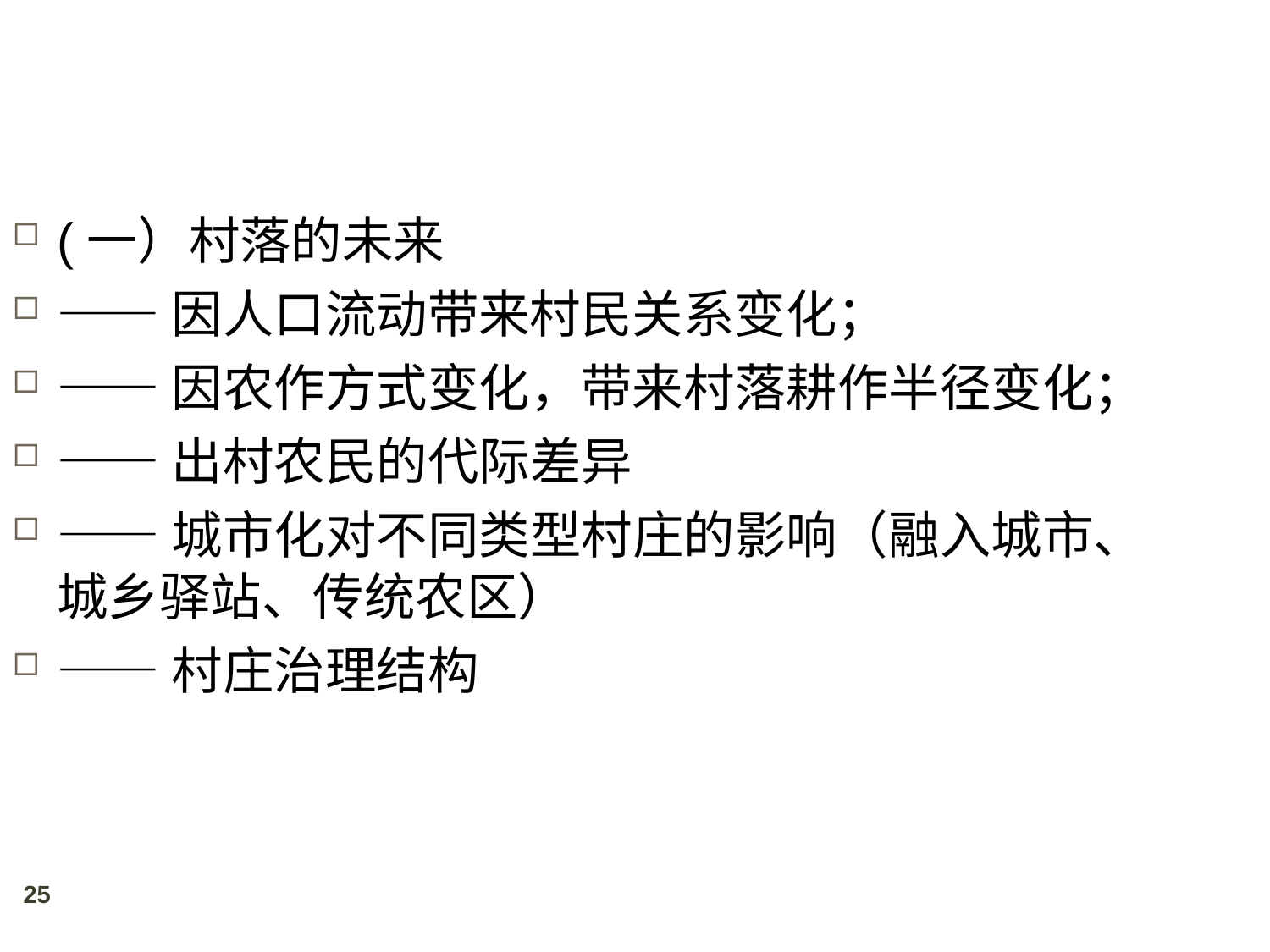

(一）村落的未来
——因人口流动带来村民关系变化；
——因农作方式变化，带来村落耕作半径变化；
——出村农民的代际差异
——城市化对不同类型村庄的影响（融入城市、城乡驿站、传统农区）
——村庄治理结构

25